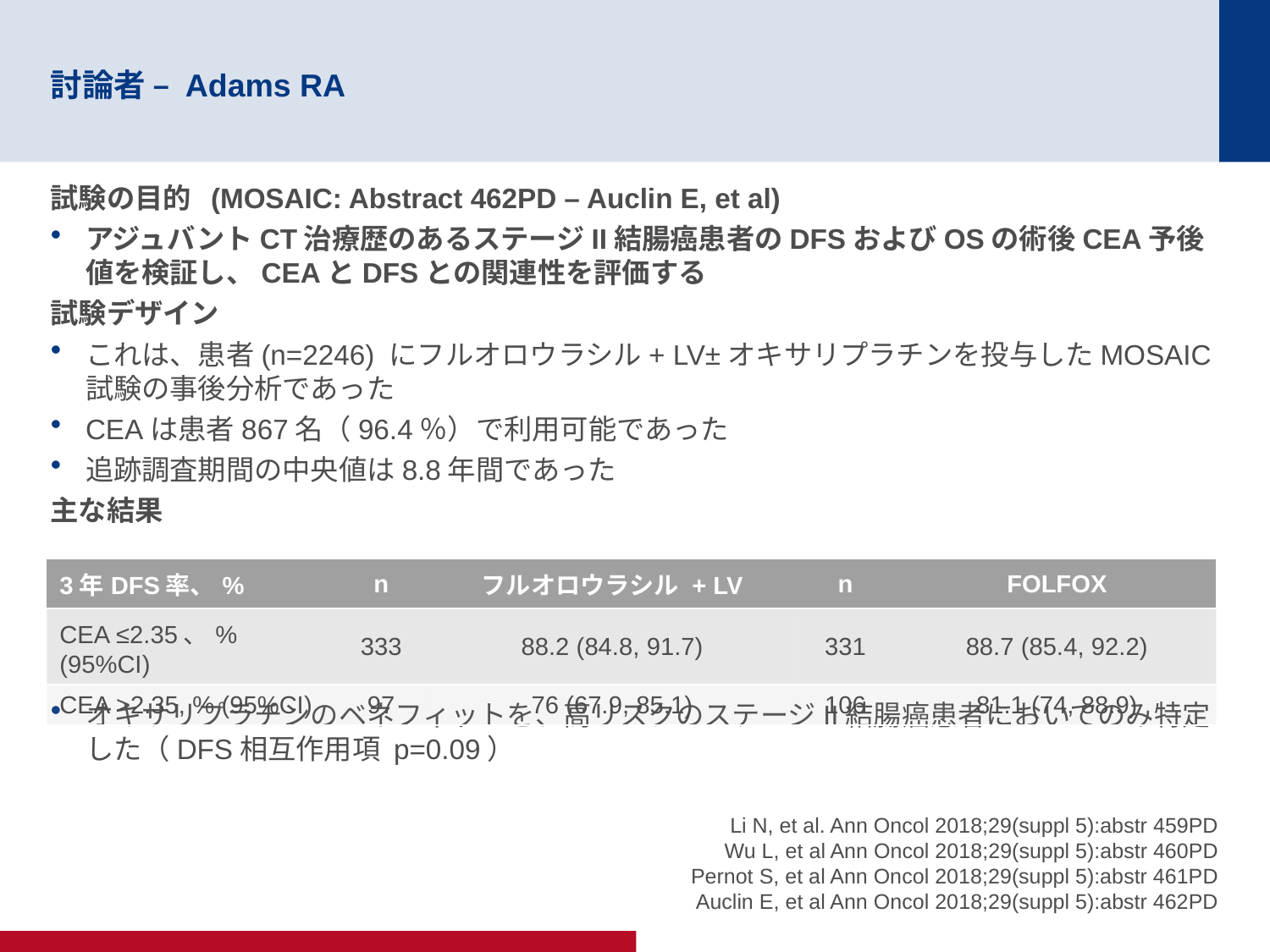

# 討論者 – Adams RA
試験の目的  (MOSAIC: Abstract 462PD – Auclin E, et al)
アジュバントCT治療歴のあるステージII結腸癌患者のDFSおよびOSの術後CEA予後値を検証し、CEAとDFSとの関連性を評価する
試験デザイン
これは、患者(n=2246) にフルオロウラシル+ LV±オキサリプラチンを投与したMOSAIC試験の事後分析であった
CEAは患者867名（96.4％）で利用可能であった
追跡調査期間の中央値は8.8年間であった
主な結果

オキサリプラチンのベネフィットを、高リスクのステージII結腸癌患者においてのみ特定した（DFS相互作用項 p=0.09）

| 3年DFS率、% | n | フルオロウラシル + LV | n | FOLFOX |
| --- | --- | --- | --- | --- |
| CEA ≤2.35、% (95%CI) | 333 | 88.2 (84.8, 91.7) | 331 | 88.7 (85.4, 92.2) |
| CEA >2.35, % (95%CI) | 97 | 76 (67.9, 85.1) | 106 | 81.1 (74, 88.9) |
Li N, et al. Ann Oncol 2018;29(suppl 5):abstr 459PD
Wu L, et al Ann Oncol 2018;29(suppl 5):abstr 460PD
Pernot S, et al Ann Oncol 2018;29(suppl 5):abstr 461PD
Auclin E, et al Ann Oncol 2018;29(suppl 5):abstr 462PD